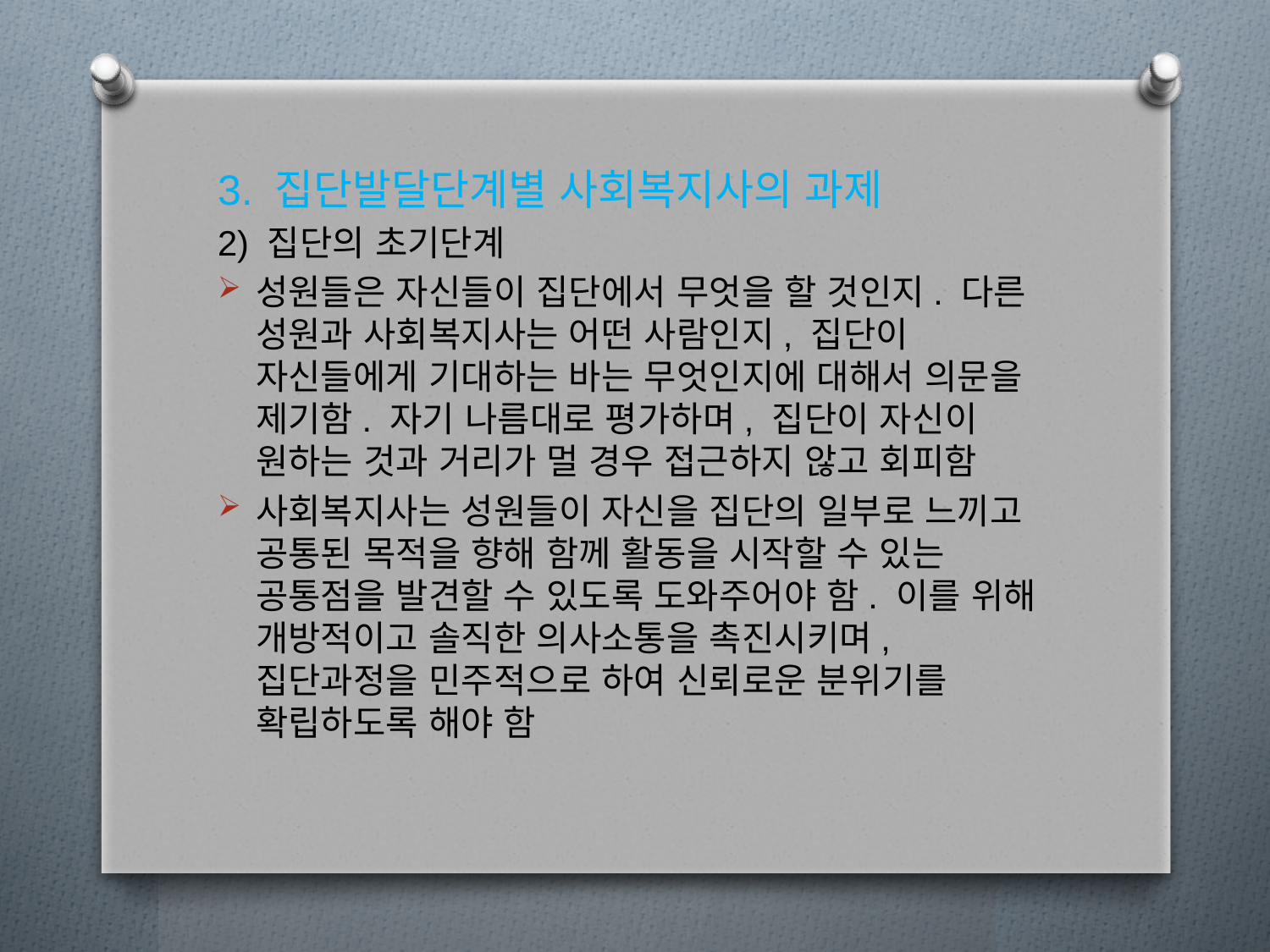

3. 집단발달단계별 사회복지사의 과제
2) 집단의 초기단계
성원들은 자신들이 집단에서 무엇을 할 것인지. 다른 성원과 사회복지사는 어떤 사람인지, 집단이 자신들에게 기대하는 바는 무엇인지에 대해서 의문을 제기함. 자기 나름대로 평가하며, 집단이 자신이 원하는 것과 거리가 멀 경우 접근하지 않고 회피함
사회복지사는 성원들이 자신을 집단의 일부로 느끼고 공통된 목적을 향해 함께 활동을 시작할 수 있는 공통점을 발견할 수 있도록 도와주어야 함. 이를 위해 개방적이고 솔직한 의사소통을 촉진시키며, 집단과정을 민주적으로 하여 신뢰로운 분위기를 확립하도록 해야 함